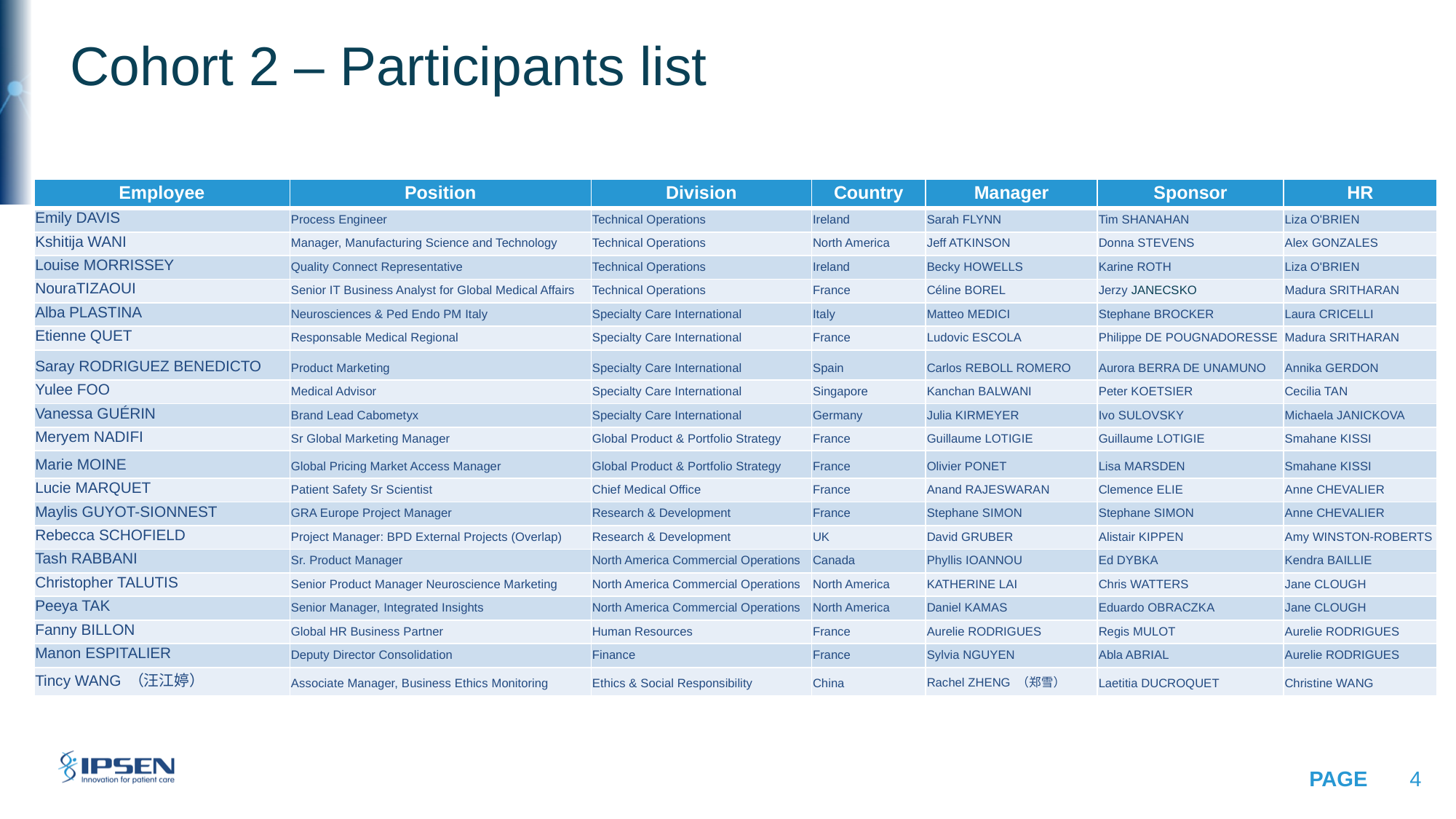

# Cohort 2 – Participants list
| Employee | Position | Division | Country | Manager | Sponsor | HR |
| --- | --- | --- | --- | --- | --- | --- |
| Emily DAVIS | Process Engineer | Technical Operations | Ireland | Sarah FLYNN | Tim SHANAHAN | Liza O'BRIEN |
| Kshitija WANI | Manager, Manufacturing Science and Technology | Technical Operations | North America | Jeff ATKINSON | Donna STEVENS | Alex GONZALES |
| Louise MORRISSEY | Quality Connect Representative | Technical Operations | Ireland | Becky HOWELLS | Karine ROTH | Liza O'BRIEN |
| NouraTIZAOUI | Senior IT Business Analyst for Global Medical Affairs | Technical Operations | France | Céline BOREL | Jerzy JANECSKO | Madura SRITHARAN |
| Alba PLASTINA | Neurosciences & Ped Endo PM Italy | Specialty Care International | Italy | Matteo MEDICI | Stephane BROCKER | Laura CRICELLI |
| Etienne QUET | Responsable Medical Regional | Specialty Care International | France | Ludovic ESCOLA | Philippe DE POUGNADORESSE | Madura SRITHARAN |
| Saray RODRIGUEZ BENEDICTO | Product Marketing | Specialty Care International | Spain | Carlos REBOLL ROMERO | Aurora BERRA DE UNAMUNO | Annika GERDON |
| Yulee FOO | Medical Advisor | Specialty Care International | Singapore | Kanchan BALWANI | Peter KOETSIER | Cecilia TAN |
| Vanessa GUÉRIN | Brand Lead Cabometyx | Specialty Care International | Germany | Julia KIRMEYER | Ivo SULOVSKY | Michaela JANICKOVA |
| Meryem NADIFI | Sr Global Marketing Manager | Global Product & Portfolio Strategy | France | Guillaume LOTIGIE | Guillaume LOTIGIE | Smahane KISSI |
| Marie MOINE | Global Pricing Market Access Manager | Global Product & Portfolio Strategy | France | Olivier PONET | Lisa MARSDEN | Smahane KISSI |
| Lucie MARQUET | Patient Safety Sr Scientist | Chief Medical Office | France | Anand RAJESWARAN | Clemence ELIE | Anne CHEVALIER |
| Maylis GUYOT-SIONNEST | GRA Europe Project Manager | Research & Development | France | Stephane SIMON | Stephane SIMON | Anne CHEVALIER |
| Rebecca SCHOFIELD | Project Manager: BPD External Projects (Overlap) | Research & Development | UK | David GRUBER | Alistair KIPPEN | Amy WINSTON-ROBERTS |
| Tash RABBANI | Sr. Product Manager | North America Commercial Operations | Canada | Phyllis IOANNOU | Ed DYBKA | Kendra BAILLIE |
| Christopher TALUTIS | Senior Product Manager Neuroscience Marketing | North America Commercial Operations | North America | KATHERINE LAI | Chris WATTERS | Jane CLOUGH |
| Peeya TAK | Senior Manager, Integrated Insights | North America Commercial Operations | North America | Daniel KAMAS | Eduardo OBRACZKA | Jane CLOUGH |
| Fanny BILLON | Global HR Business Partner | Human Resources | France | Aurelie RODRIGUES | Regis MULOT | Aurelie RODRIGUES |
| Manon ESPITALIER | Deputy Director Consolidation | Finance | France | Sylvia NGUYEN | Abla ABRIAL | Aurelie RODRIGUES |
| Tincy WANG （汪江婷） | Associate Manager, Business Ethics Monitoring | Ethics & Social Responsibility | China | Rachel ZHENG （郑雪） | Laetitia DUCROQUET | Christine WANG |